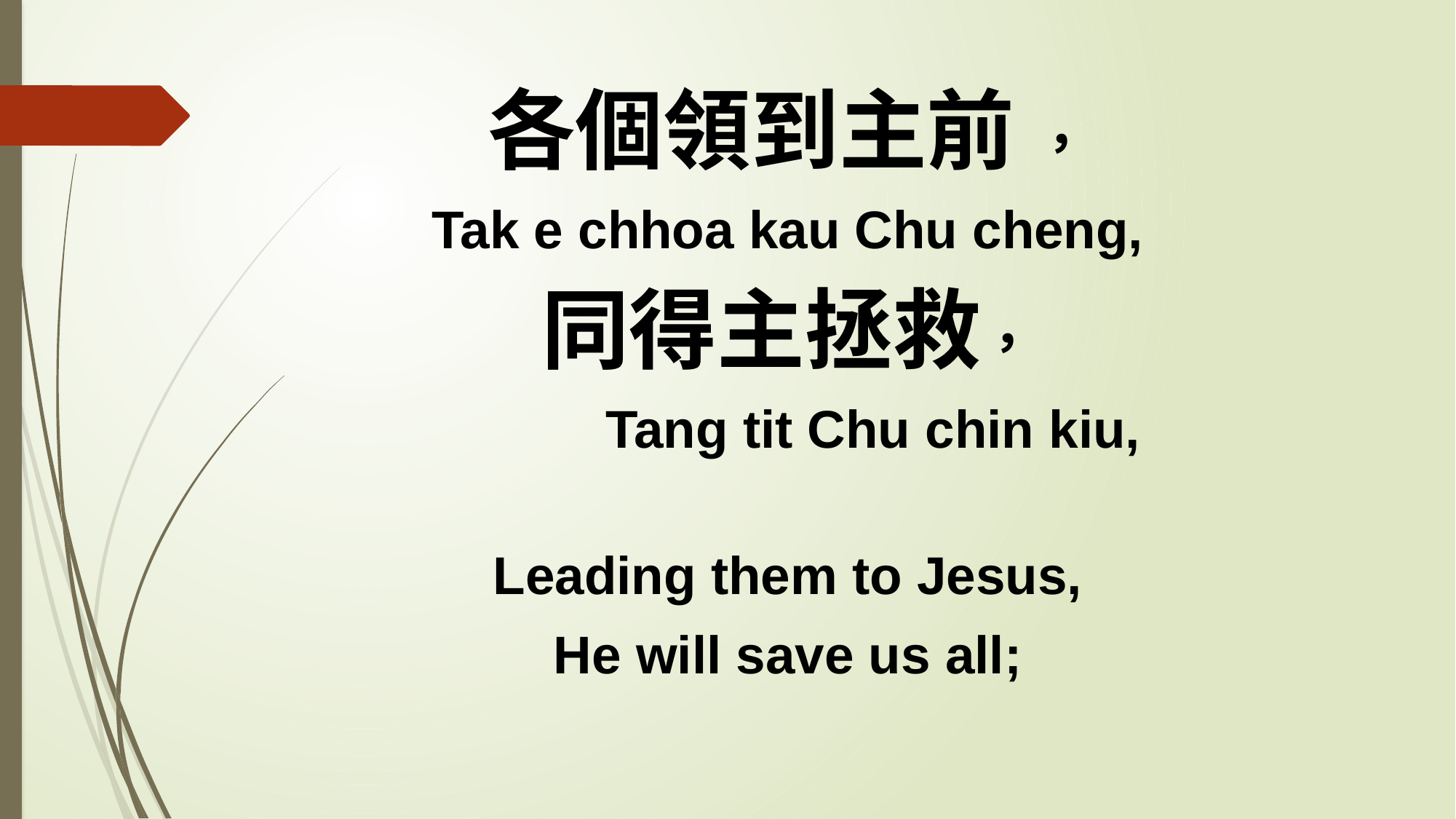

各個領到主前 ，
Tak e chhoa kau Chu cheng,
同得主拯救，
                       Tang tit Chu chin kiu,

Leading them to Jesus,
He will save us all;